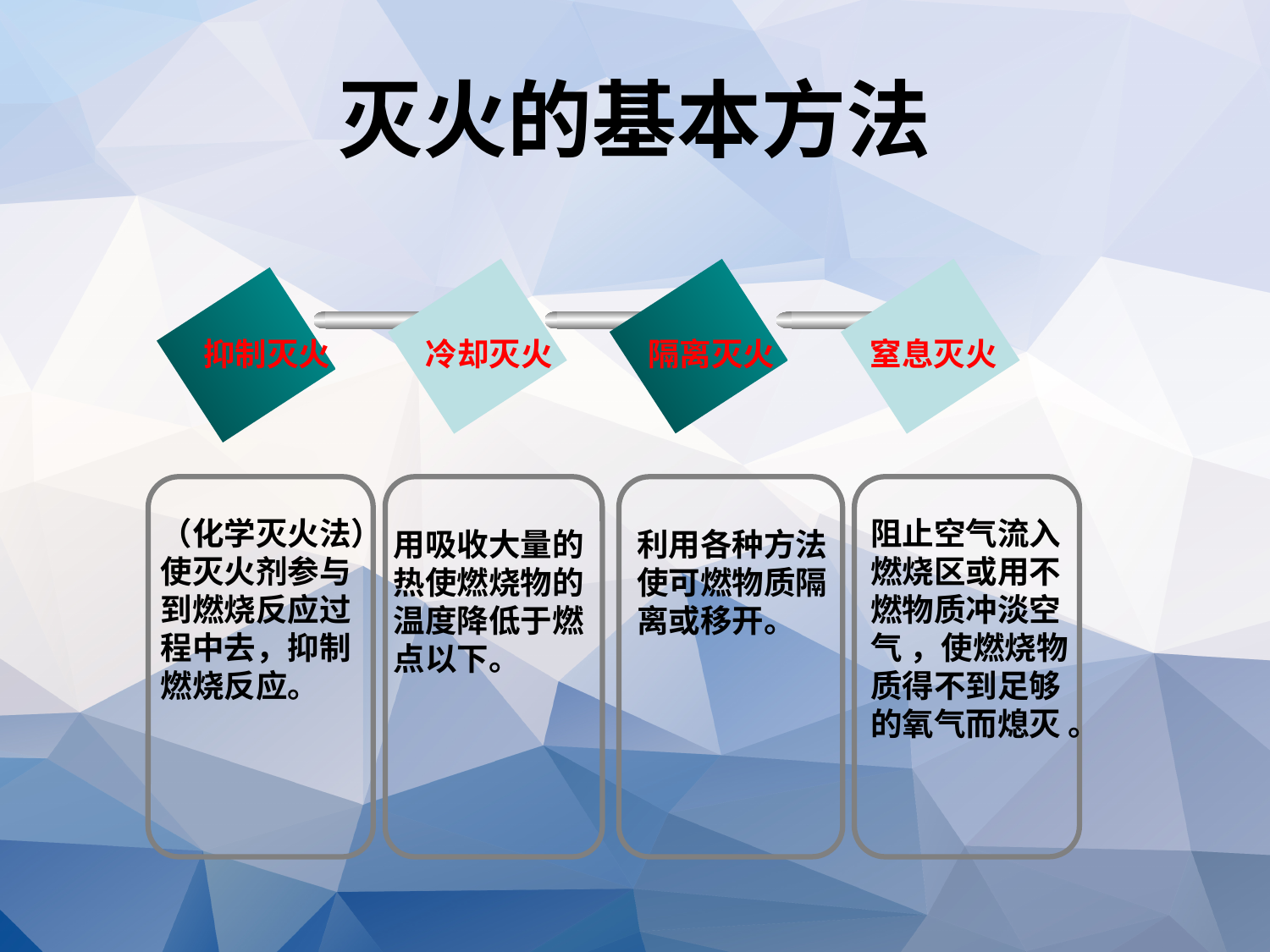

# 灭火的基本方法

抑制灭火
冷却灭火
隔离灭火
窒息灭火

（化学灭火法）
使灭火剂参与
到燃烧反应过
程中去，抑制
燃烧反应。
阻止空气流入
燃烧区或用不
燃物质冲淡空
气 ，使燃烧物
质得不到足够
的氧气而熄灭 。
用吸收大量的
热使燃烧物的
温度降低于燃
点以下。
利用各种方法
使可燃物质隔
离或移开。